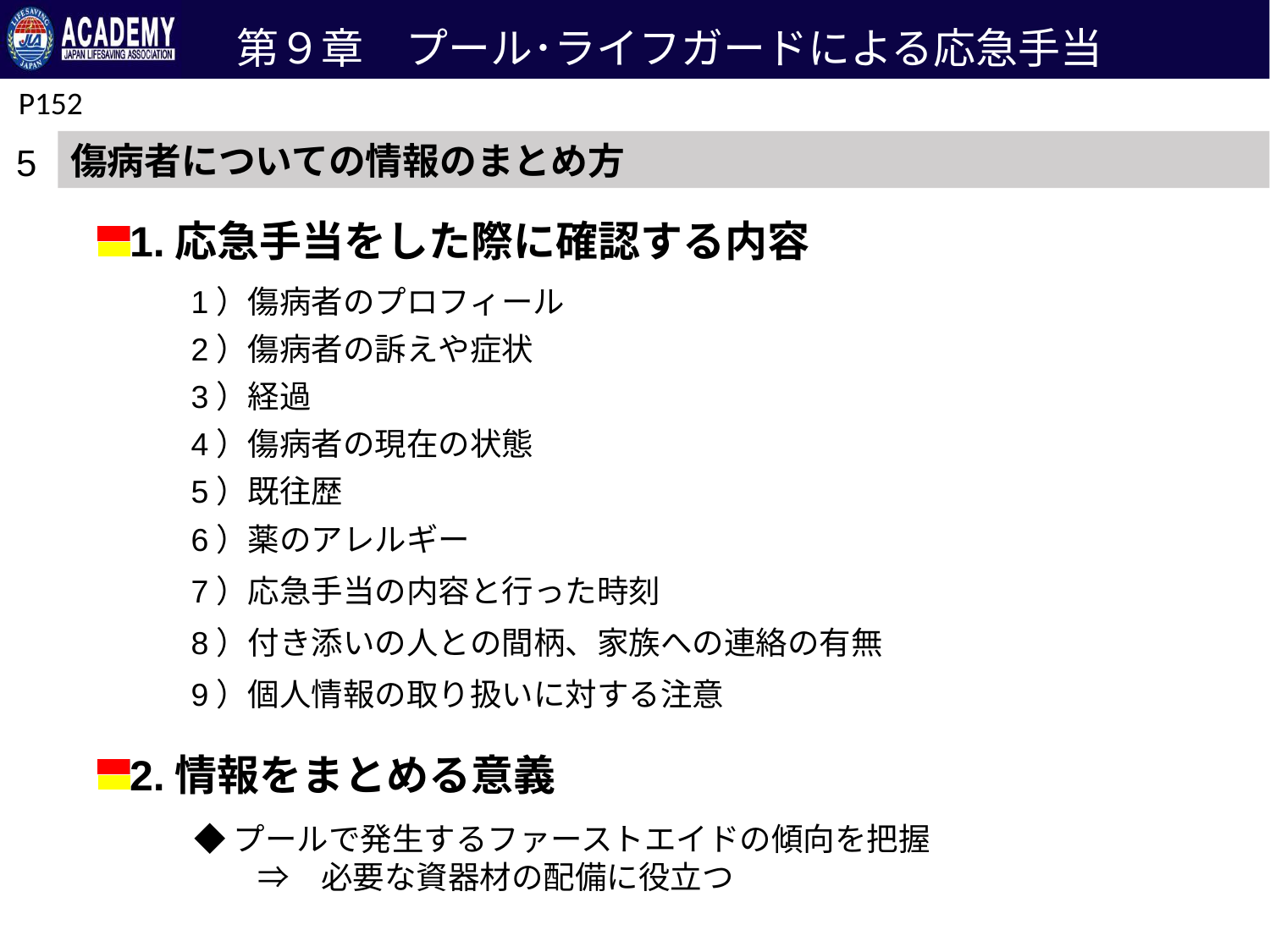

第９章　プール･ライフガードによる応急手当
P152
傷病者についての情報のまとめ方
5
1.応急手当をした際に確認する内容
1）傷病者のプロフィール
2）傷病者の訴えや症状
3）経過
4）傷病者の現在の状態
5）既往歴
6）薬のアレルギー
7）応急手当の内容と行った時刻
8）付き添いの人との間柄、家族への連絡の有無
9）個人情報の取り扱いに対する注意
2.情報をまとめる意義
◆プールで発生するファーストエイドの傾向を把握
　　⇒　必要な資器材の配備に役立つ